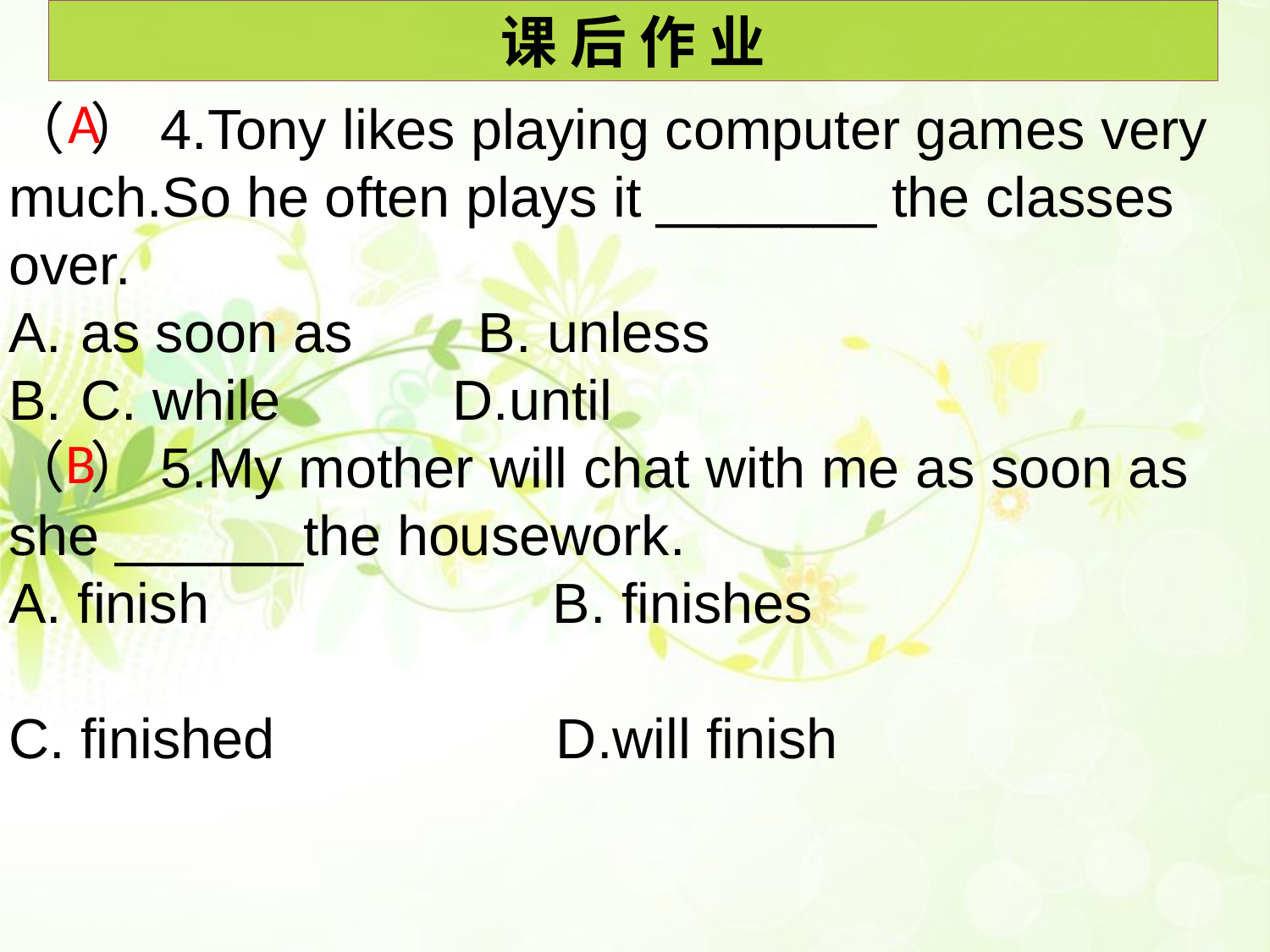

课 后 作 业
A
（  ）4.Tony likes playing computer games very much.So he often plays it _______ the classes over.
as soon as        B. unless
C. while           D.until
（  ）5.My mother will chat with me as soon as she ______the housework.
A. finish                      B. finishes

C. finished                  D.will finish
B